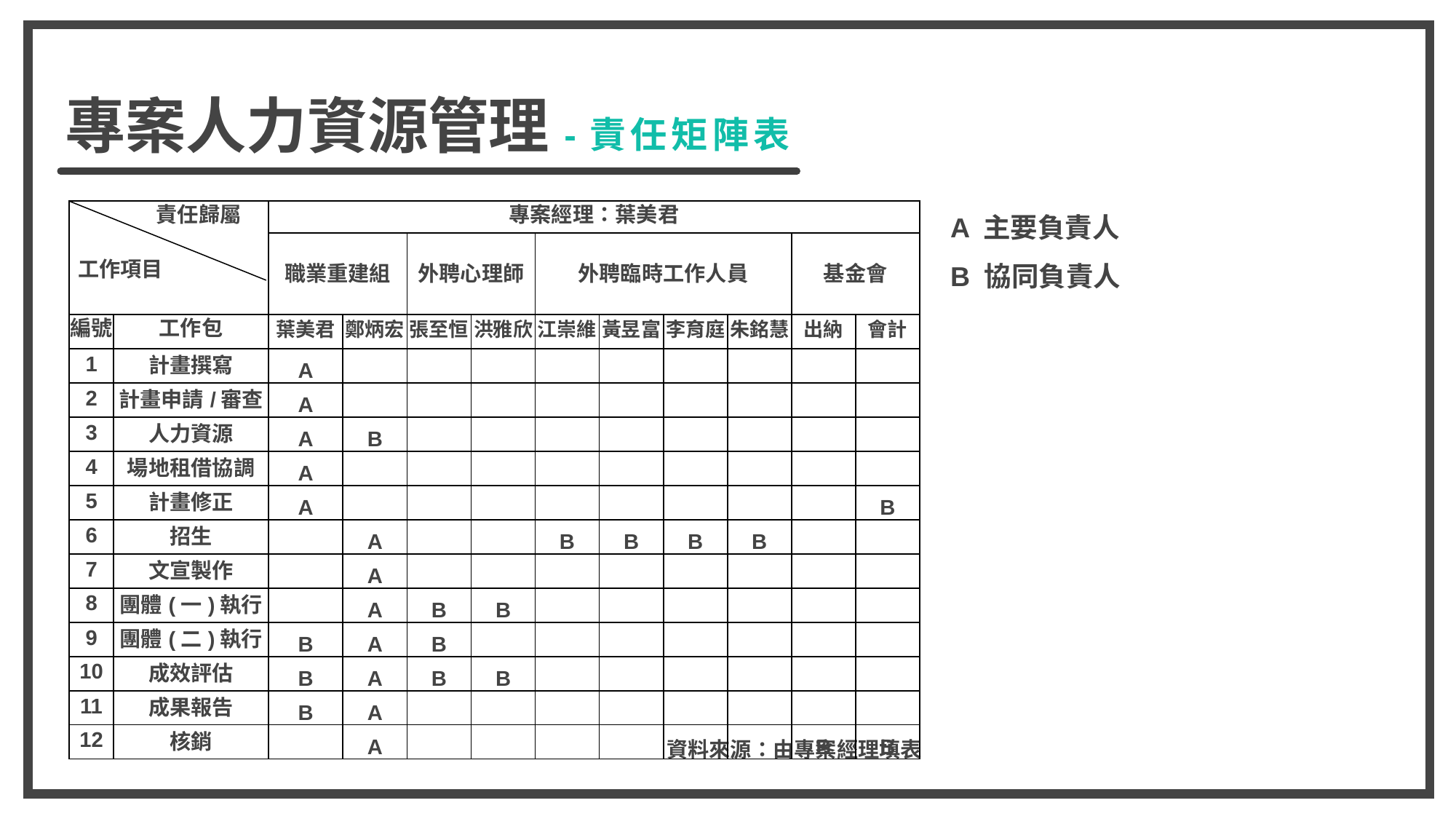

專案人力資源管理-責任矩陣表
A 主要負責人
B 協同負責人
| 責任歸屬   工作項目 |  | 專案經理：葉美君 |  |  |  |  |  |  |  |  |  |
| --- | --- | --- | --- | --- | --- | --- | --- | --- | --- | --- | --- |
|  |  | 職業重建組 |  | 外聘心理師 |  | 外聘臨時工作人員 |  |  |  | 基金會 |  |
| 編號 | 工作包 | 葉美君 | 鄭炳宏 | 張至恒 | 洪雅欣 | 江崇維 | 黃昱富 | 李育庭 | 朱銘慧 | 出納 | 會計 |
| 1 | 計畫撰寫 | A |  |  |  |  |  |  |  |  |  |
| 2 | 計畫申請/審查 | A |  |  |  |  |  |  |  |  |  |
| 3 | 人力資源 | A | B |  |  |  |  |  |  |  |  |
| 4 | 場地租借協調 | A |  |  |  |  |  |  |  |  |  |
| 5 | 計畫修正 | A |  |  |  |  |  |  |  |  | B |
| 6 | 招生 |  | A |  |  | B | B | B | B |  |  |
| 7 | 文宣製作 |  | A |  |  |  |  |  |  |  |  |
| 8 | 團體(一)執行 |  | A | B | B |  |  |  |  |  |  |
| 9 | 團體(二)執行 | B | A | B |  |  |  |  |  |  |  |
| 10 | 成效評估 | B | A | B | B |  |  |  |  |  |  |
| 11 | 成果報告 | B | A |  |  |  |  |  |  |  |  |
| 12 | 核銷 |  | A |  |  |  |  |  |  | B | B |

資料來源：由專案經理填表